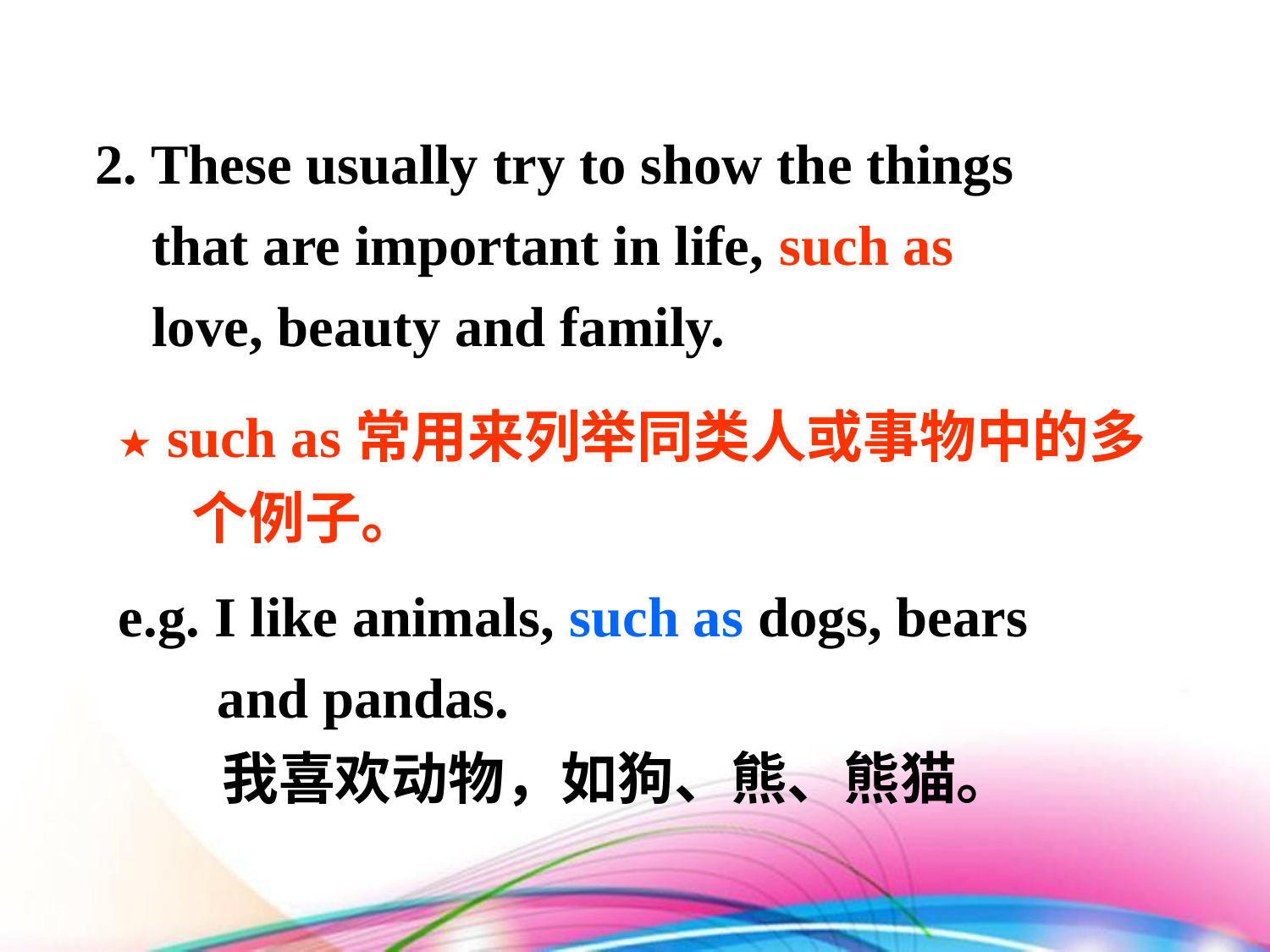

2. These usually try to show the things
    that are important in life, such as
    love, beauty and family.
★ such as常用来列举同类人或事物中的多个例子。
e.g. I like animals, such as dogs, bears
       and pandas.
       我喜欢动物，如狗、熊、熊猫。